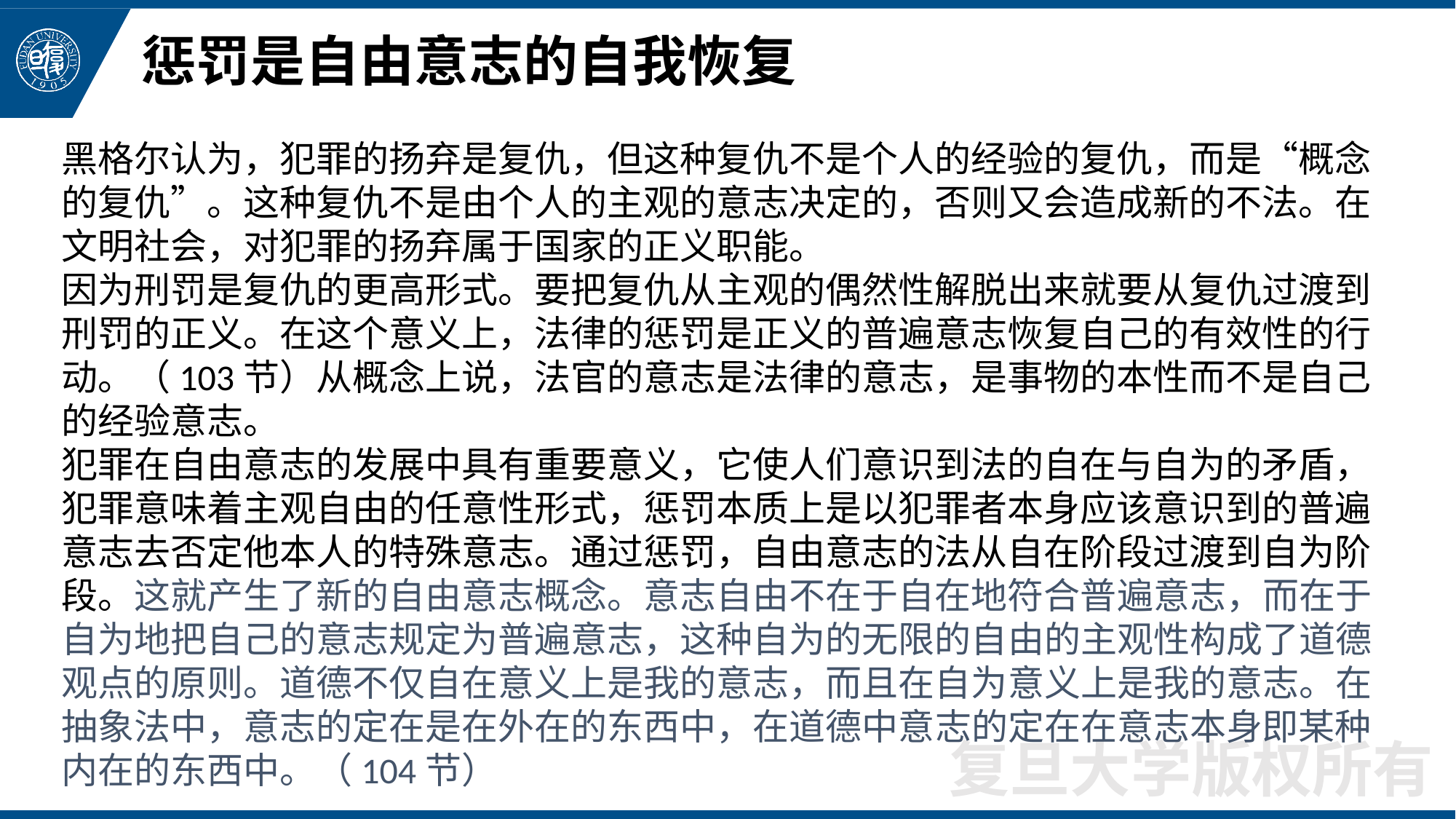

# 惩罚是自由意志的自我恢复
黑格尔认为，犯罪的扬弃是复仇，但这种复仇不是个人的经验的复仇，而是“概念的复仇”。这种复仇不是由个人的主观的意志决定的，否则又会造成新的不法。在文明社会，对犯罪的扬弃属于国家的正义职能。
因为刑罚是复仇的更高形式。要把复仇从主观的偶然性解脱出来就要从复仇过渡到刑罚的正义。在这个意义上，法律的惩罚是正义的普遍意志恢复自己的有效性的行动。（103节）从概念上说，法官的意志是法律的意志，是事物的本性而不是自己的经验意志。
犯罪在自由意志的发展中具有重要意义，它使人们意识到法的自在与自为的矛盾，犯罪意味着主观自由的任意性形式，惩罚本质上是以犯罪者本身应该意识到的普遍意志去否定他本人的特殊意志。通过惩罚，自由意志的法从自在阶段过渡到自为阶段。这就产生了新的自由意志概念。意志自由不在于自在地符合普遍意志，而在于自为地把自己的意志规定为普遍意志，这种自为的无限的自由的主观性构成了道德观点的原则。道德不仅自在意义上是我的意志，而且在自为意义上是我的意志。在抽象法中，意志的定在是在外在的东西中，在道德中意志的定在在意志本身即某种内在的东西中。（104节）